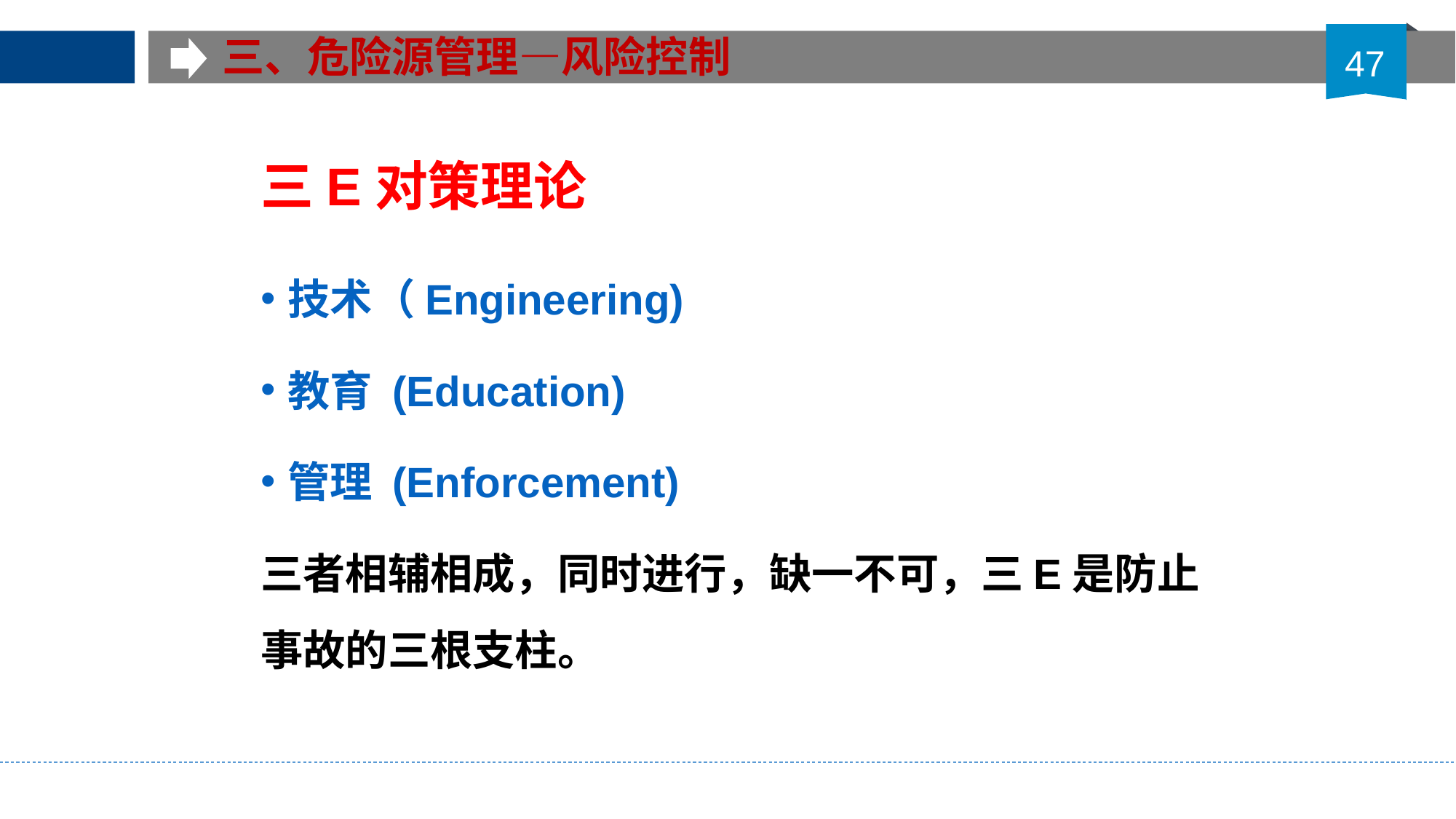

三、危险源管理—风险控制
47
# 三E对策理论
技术（Engineering)
教育 (Education)
管理 (Enforcement)
三者相辅相成，同时进行，缺一不可，三E是防止事故的三根支柱。